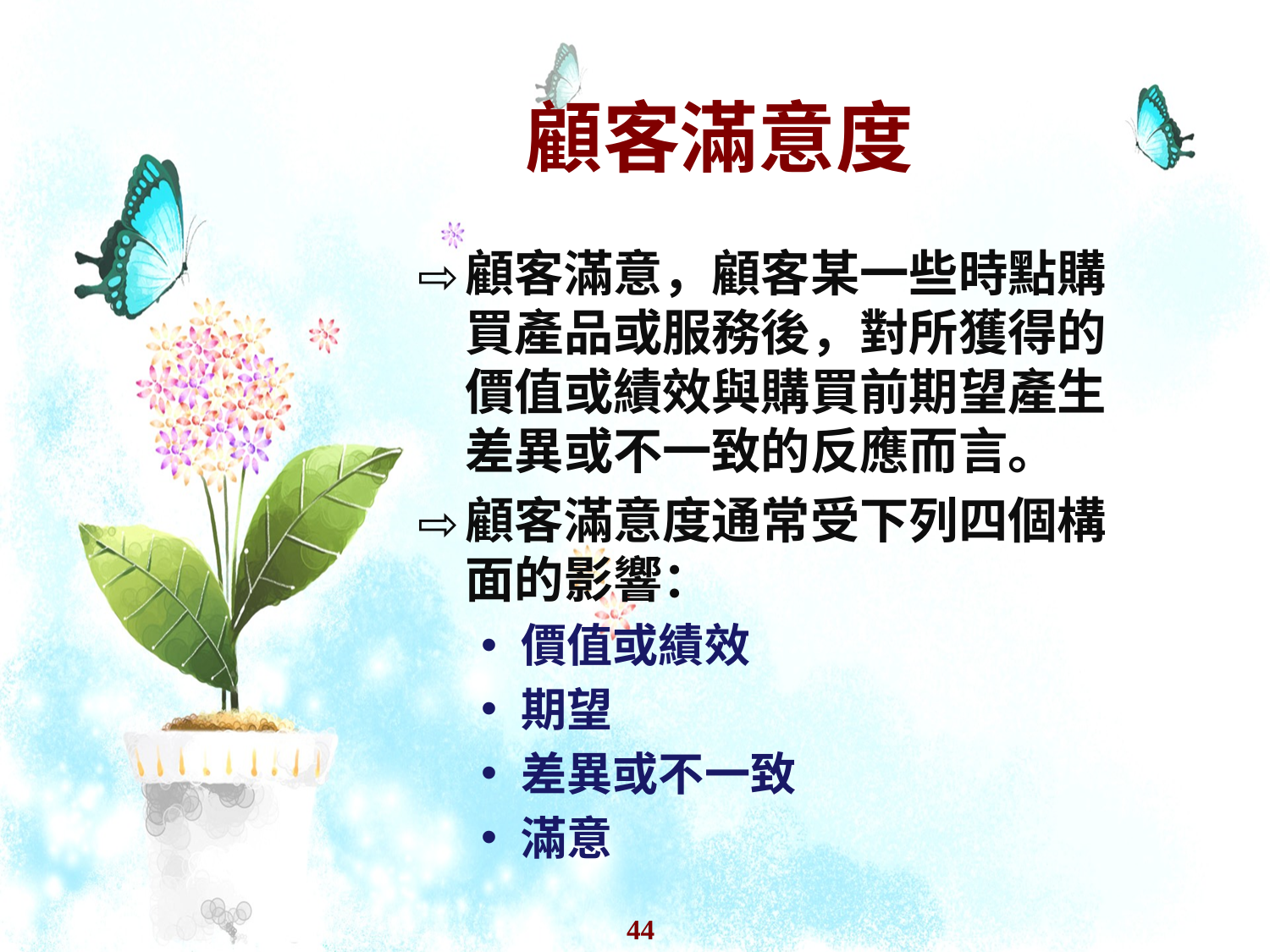

# 顧客滿意度
顧客滿意，顧客某一些時點購買產品或服務後，對所獲得的價值或績效與購買前期望產生差異或不一致的反應而言。
顧客滿意度通常受下列四個構面的影響：
價值或績效
期望
差異或不一致
滿意